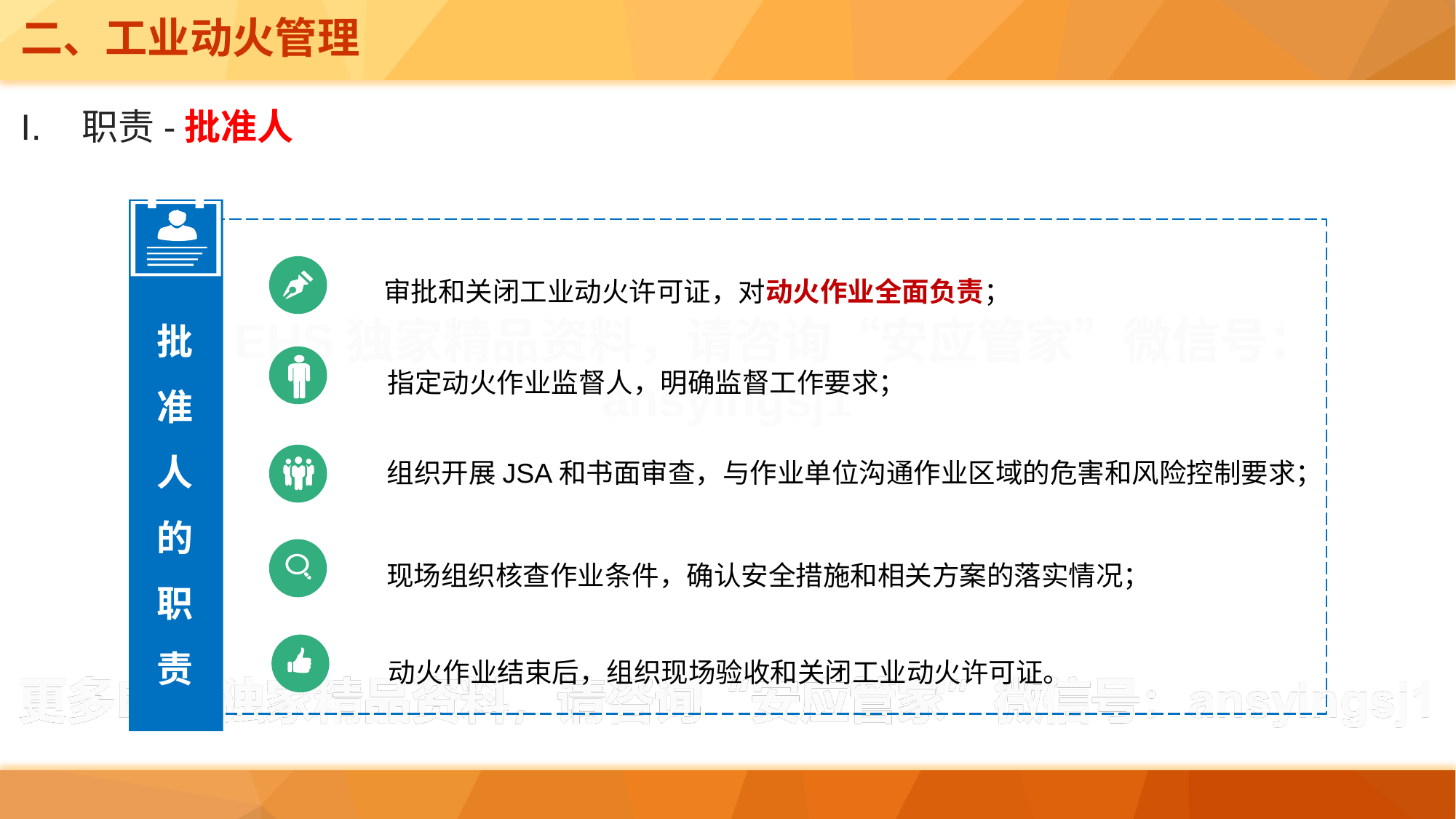

二、工业动火管理
职责-批准人

审批和关闭工业动火许可证，对动火作业全面负责；

批
准
人
的
职
责
指定动火作业监督人，明确监督工作要求；

组织开展JSA和书面审查，与作业单位沟通作业区域的危害和风险控制要求；

现场组织核查作业条件，确认安全措施和相关方案的落实情况；

动火作业结束后，组织现场验收和关闭工业动火许可证。